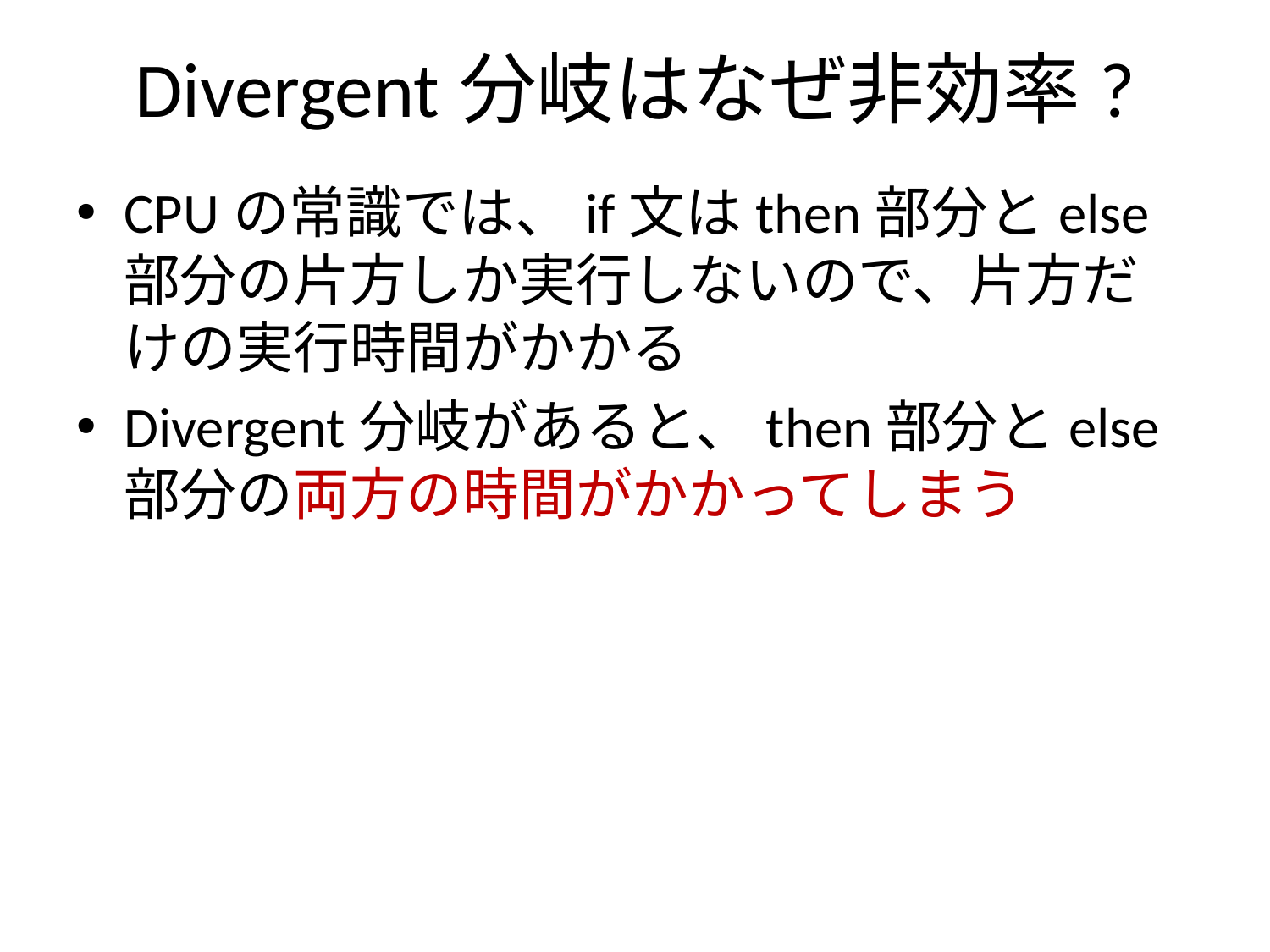

# Divergent分岐はなぜ非効率?
CPUの常識では、if文はthen部分とelse部分の片方しか実行しないので、片方だけの実行時間がかかる
Divergent分岐があると、then部分とelse部分の両方の時間がかかってしまう